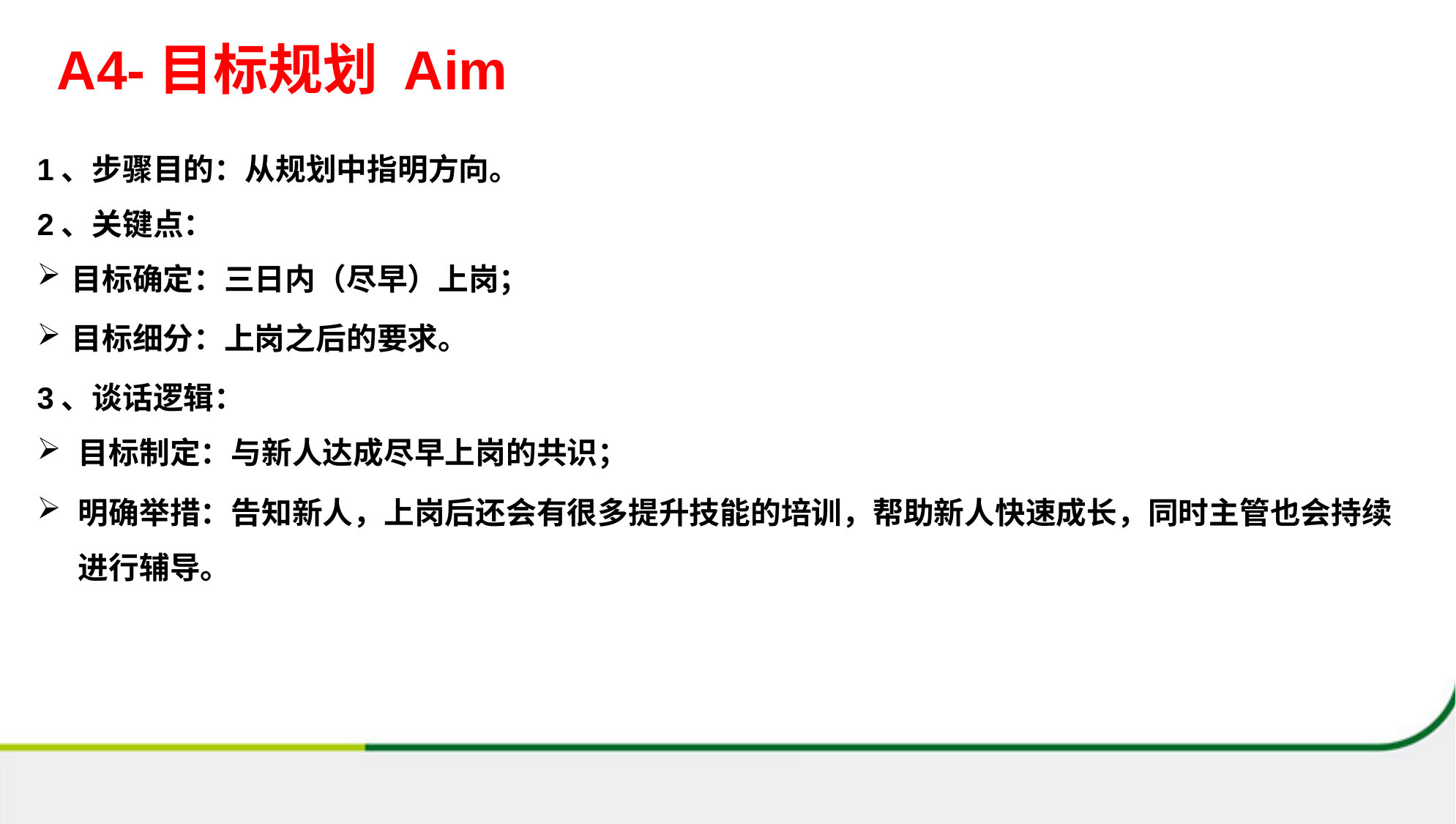

A4-目标规划 Aim
1、步骤目的：从规划中指明方向。
2、关键点：
目标确定：三日内（尽早）上岗；
目标细分：上岗之后的要求。
3、谈话逻辑：
目标制定：与新人达成尽早上岗的共识；
明确举措：告知新人，上岗后还会有很多提升技能的培训，帮助新人快速成长，同时主管也会持续进行辅导。